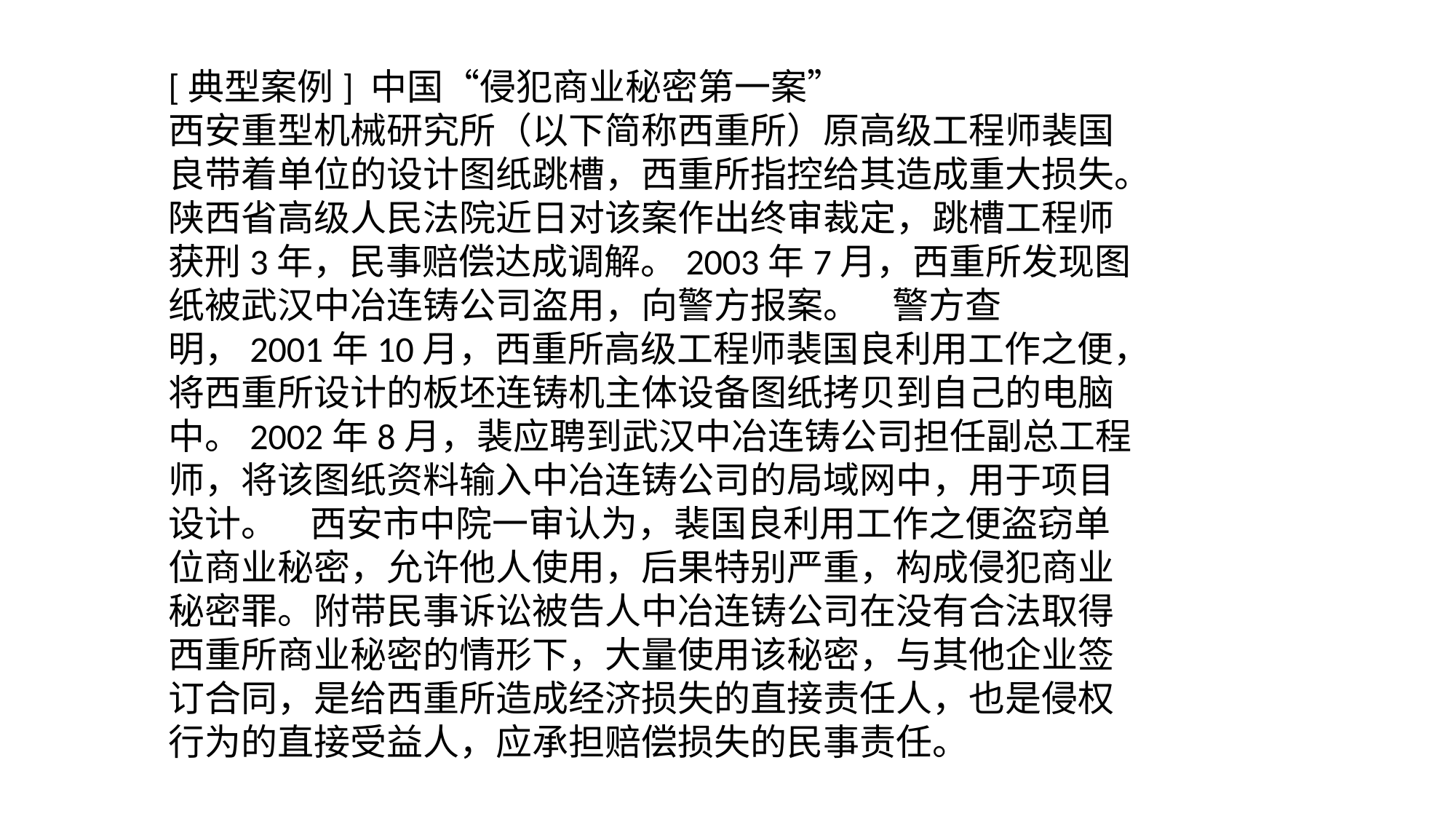

[典型案例] 中国“侵犯商业秘密第一案”
西安重型机械研究所（以下简称西重所）原高级工程师裴国良带着单位的设计图纸跳槽，西重所指控给其造成重大损失。陕西省高级人民法院近日对该案作出终审裁定，跳槽工程师获刑3年，民事赔偿达成调解。2003年7月，西重所发现图纸被武汉中冶连铸公司盗用，向警方报案。    警方查明，2001年10月，西重所高级工程师裴国良利用工作之便，将西重所设计的板坯连铸机主体设备图纸拷贝到自己的电脑中。2002年8月，裴应聘到武汉中冶连铸公司担任副总工程师，将该图纸资料输入中冶连铸公司的局域网中，用于项目设计。    西安市中院一审认为，裴国良利用工作之便盗窃单位商业秘密，允许他人使用，后果特别严重，构成侵犯商业秘密罪。附带民事诉讼被告人中冶连铸公司在没有合法取得西重所商业秘密的情形下，大量使用该秘密，与其他企业签订合同，是给西重所造成经济损失的直接责任人，也是侵权行为的直接受益人，应承担赔偿损失的民事责任。